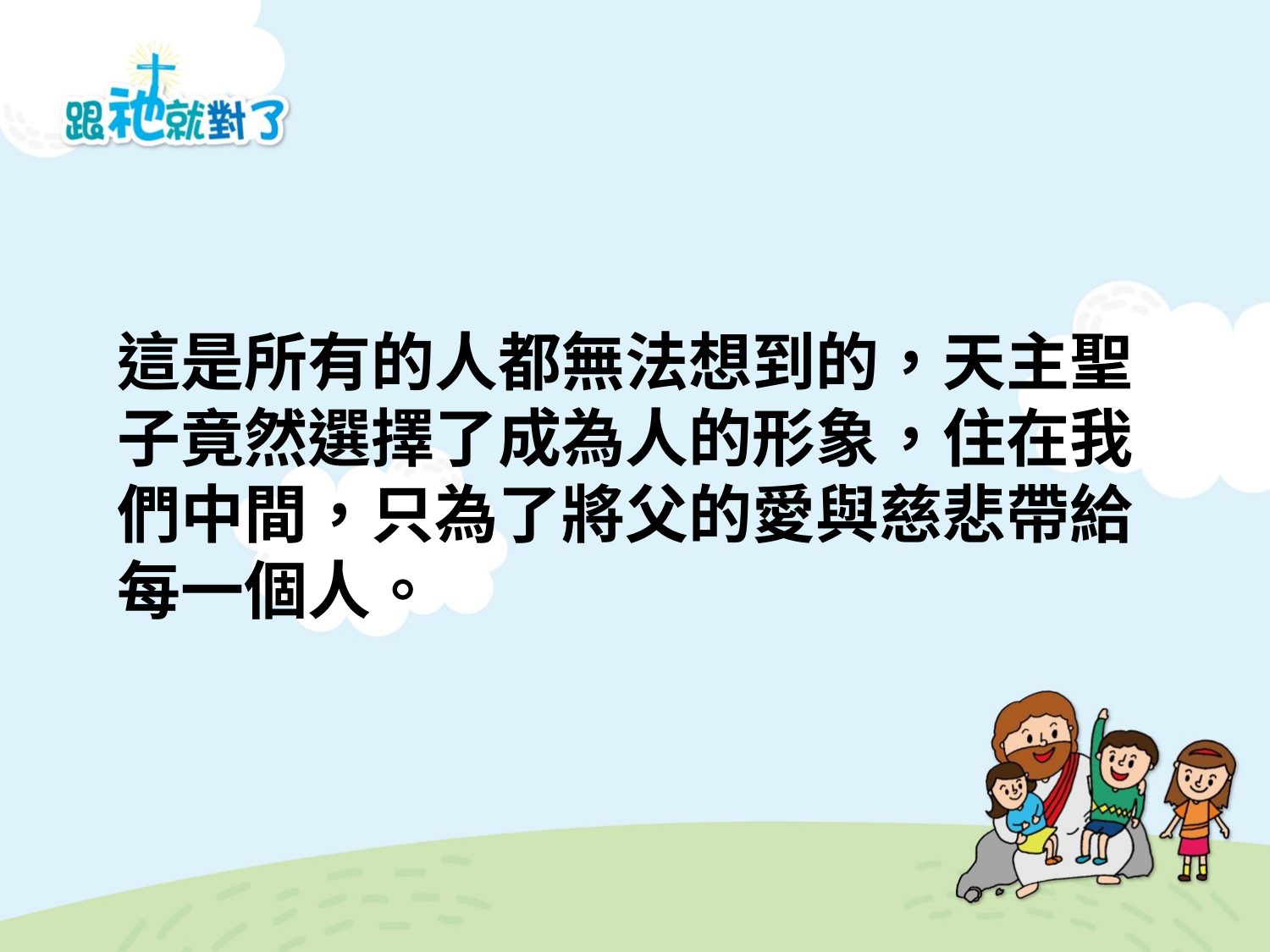

這是所有的人都無法想到的，天主聖子竟然選擇了成為人的形象，住在我們中間，只為了將父的愛與慈悲帶給每一個人。